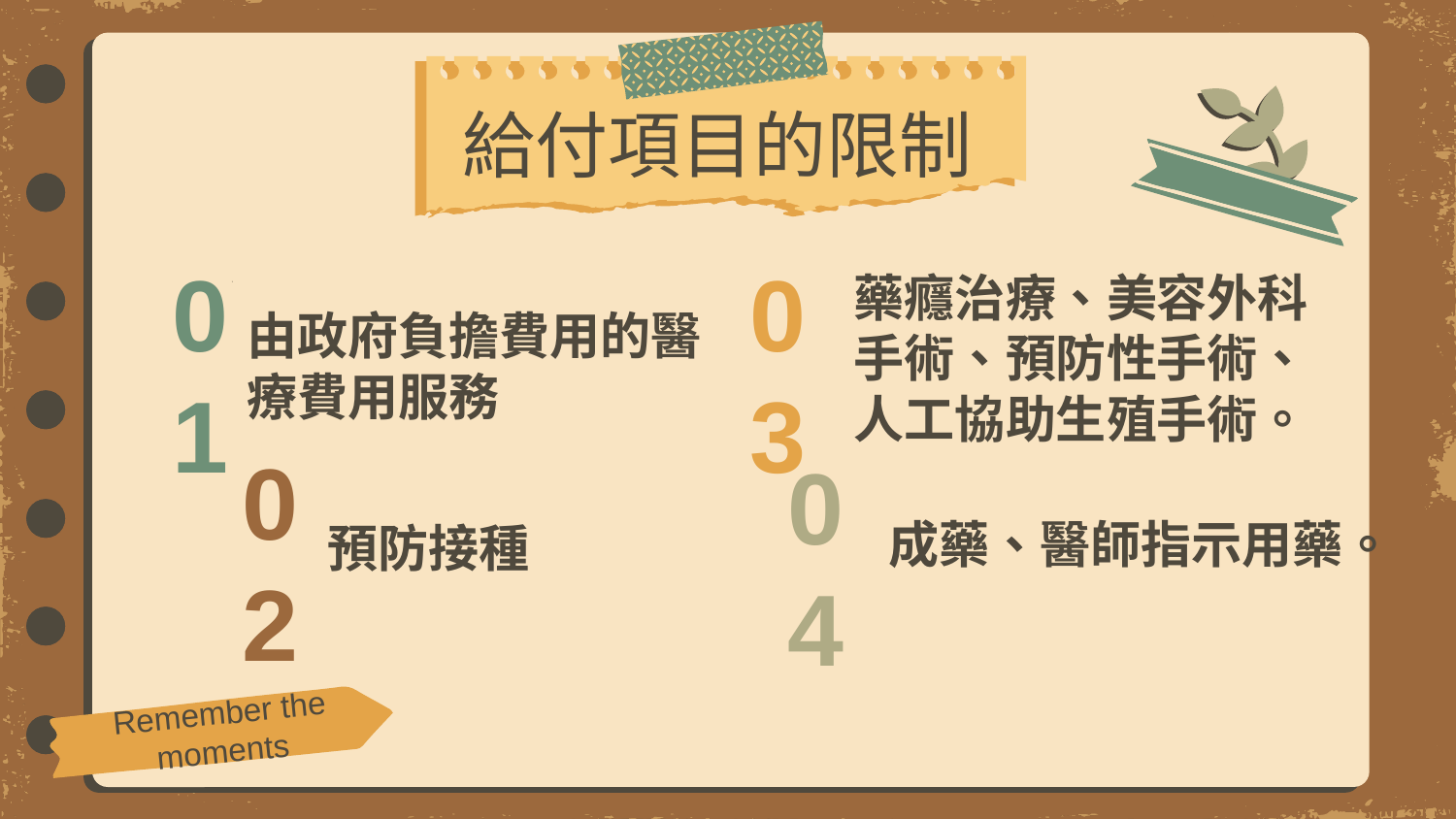

給付項目的限制

# 01
03
藥癮治療、美容外科手術、預防性手術、
人工協助生殖手術。
由政府負擔費用的醫療費用服務

02
04

成藥、醫師指示用藥。
預防接種

Remember the moments